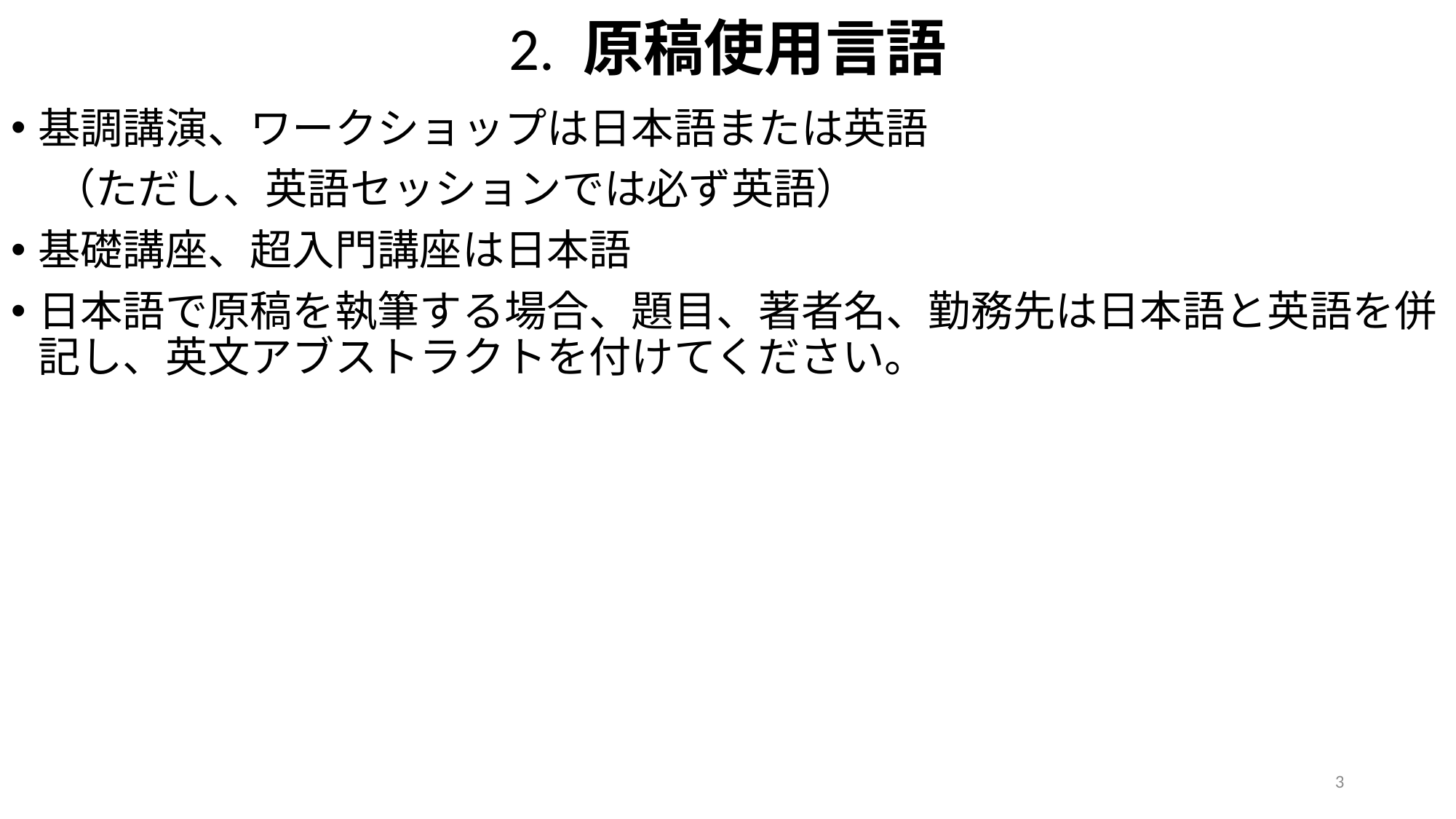

# 2. 原稿使用言語
基調講演、ワークショップは日本語または英語
　（ただし、英語セッションでは必ず英語）
基礎講座、超入門講座は日本語
日本語で原稿を執筆する場合、題目、著者名、勤務先は日本語と英語を併記し、英文アブストラクトを付けてください。

3